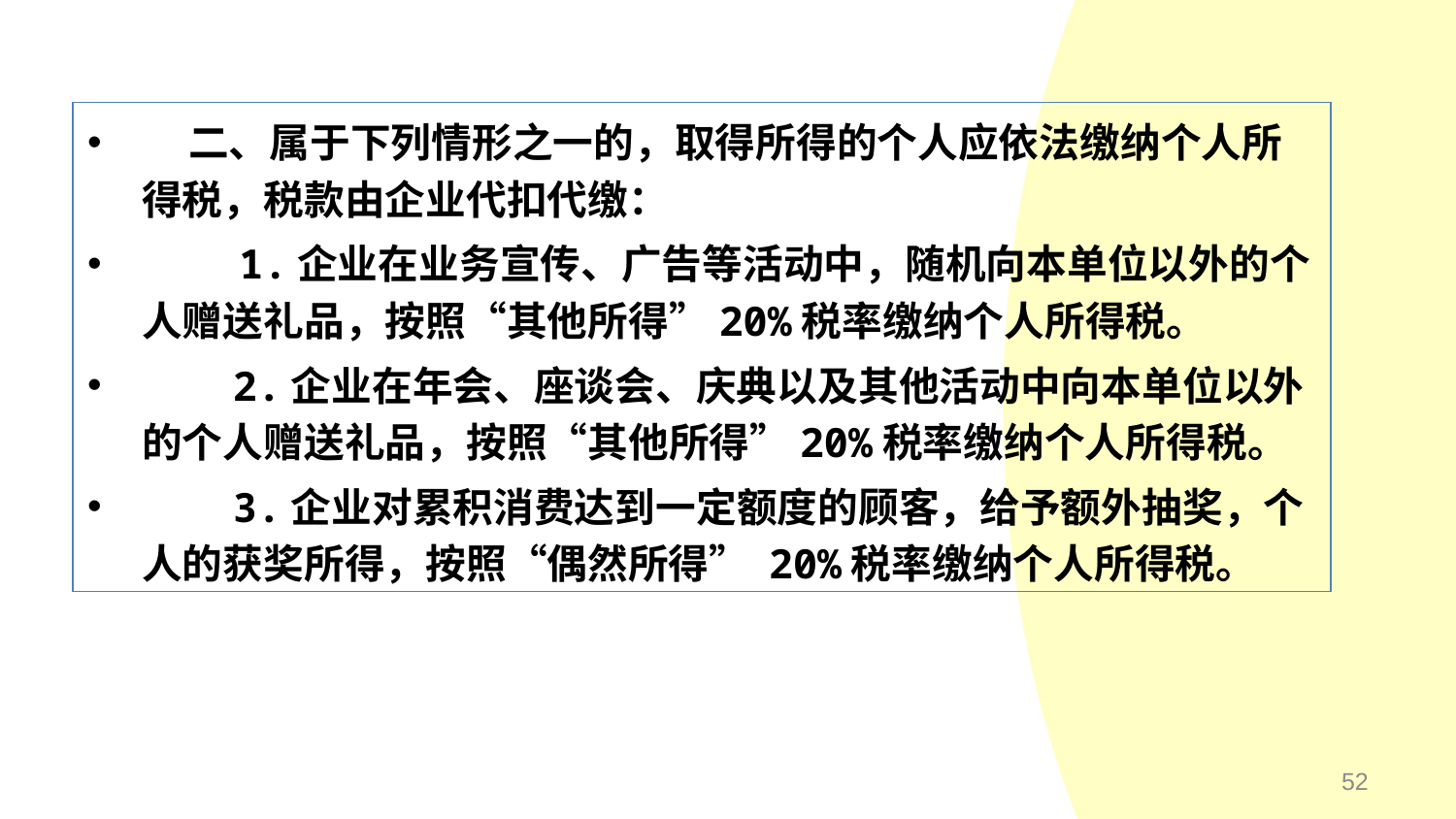

二、属于下列情形之一的，取得所得的个人应依法缴纳个人所得税，税款由企业代扣代缴：
    1.企业在业务宣传、广告等活动中，随机向本单位以外的个人赠送礼品，按照“其他所得”20%税率缴纳个人所得税。
　　2.企业在年会、座谈会、庆典以及其他活动中向本单位以外的个人赠送礼品，按照“其他所得”20%税率缴纳个人所得税。
　　3.企业对累积消费达到一定额度的顾客，给予额外抽奖，个人的获奖所得，按照“偶然所得” 20%税率缴纳个人所得税。
52